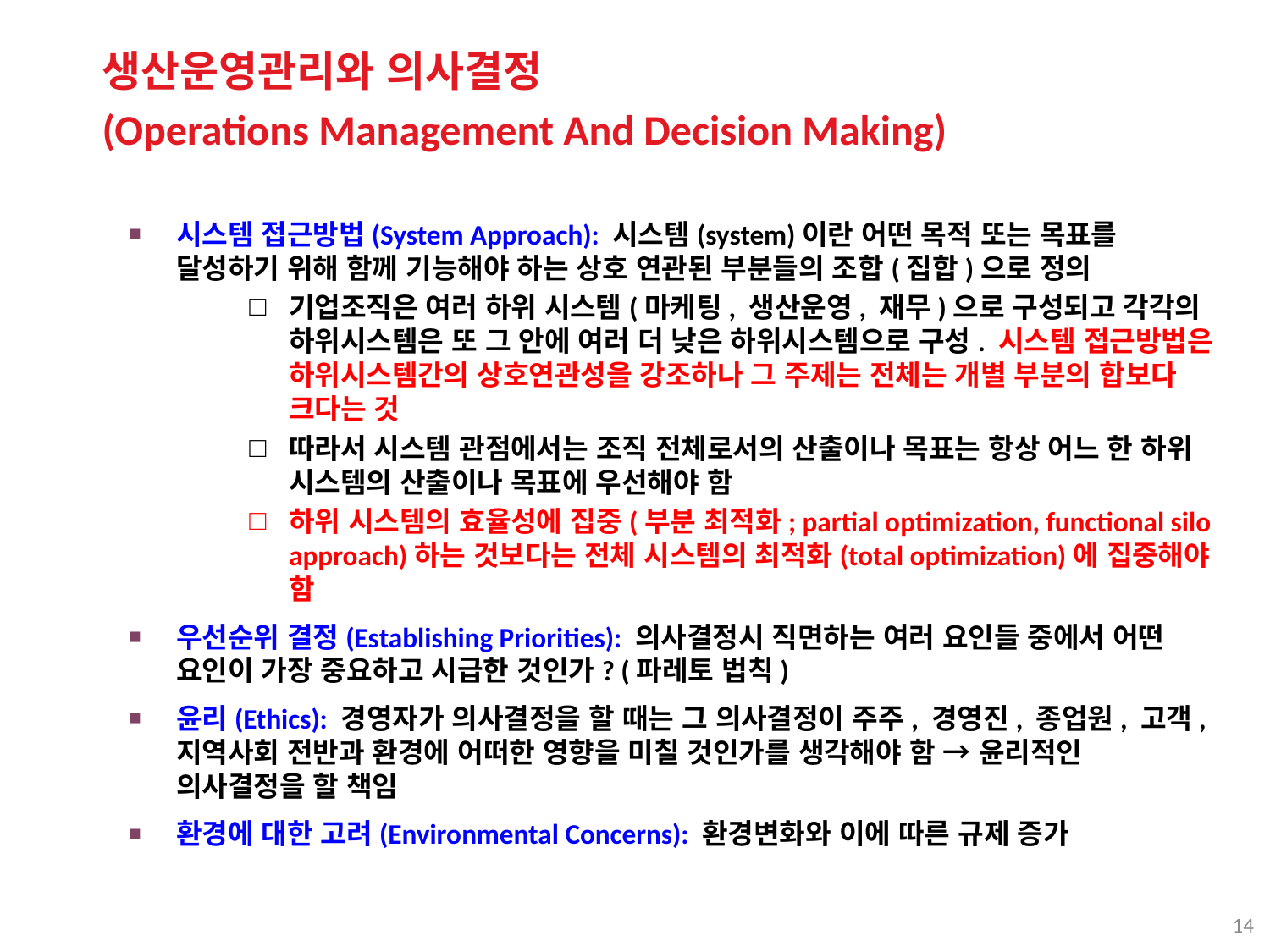

생산운영관리와 의사결정
(Operations Management And Decision Making)
시스템 접근방법(System Approach): 시스템(system)이란 어떤 목적 또는 목표를 달성하기 위해 함께 기능해야 하는 상호 연관된 부분들의 조합(집합)으로 정의
기업조직은 여러 하위 시스템(마케팅, 생산운영, 재무)으로 구성되고 각각의 하위시스템은 또 그 안에 여러 더 낮은 하위시스템으로 구성. 시스템 접근방법은 하위시스템간의 상호연관성을 강조하나 그 주제는 전체는 개별 부분의 합보다 크다는 것
따라서 시스템 관점에서는 조직 전체로서의 산출이나 목표는 항상 어느 한 하위 시스템의 산출이나 목표에 우선해야 함
하위 시스템의 효율성에 집중(부분 최적화; partial optimization, functional silo approach)하는 것보다는 전체 시스템의 최적화(total optimization)에 집중해야 함
우선순위 결정(Establishing Priorities): 의사결정시 직면하는 여러 요인들 중에서 어떤 요인이 가장 중요하고 시급한 것인가? (파레토 법칙)
윤리(Ethics): 경영자가 의사결정을 할 때는 그 의사결정이 주주, 경영진, 종업원, 고객, 지역사회 전반과 환경에 어떠한 영향을 미칠 것인가를 생각해야 함 → 윤리적인 의사결정을 할 책임
환경에 대한 고려(Environmental Concerns): 환경변화와 이에 따른 규제 증가
14